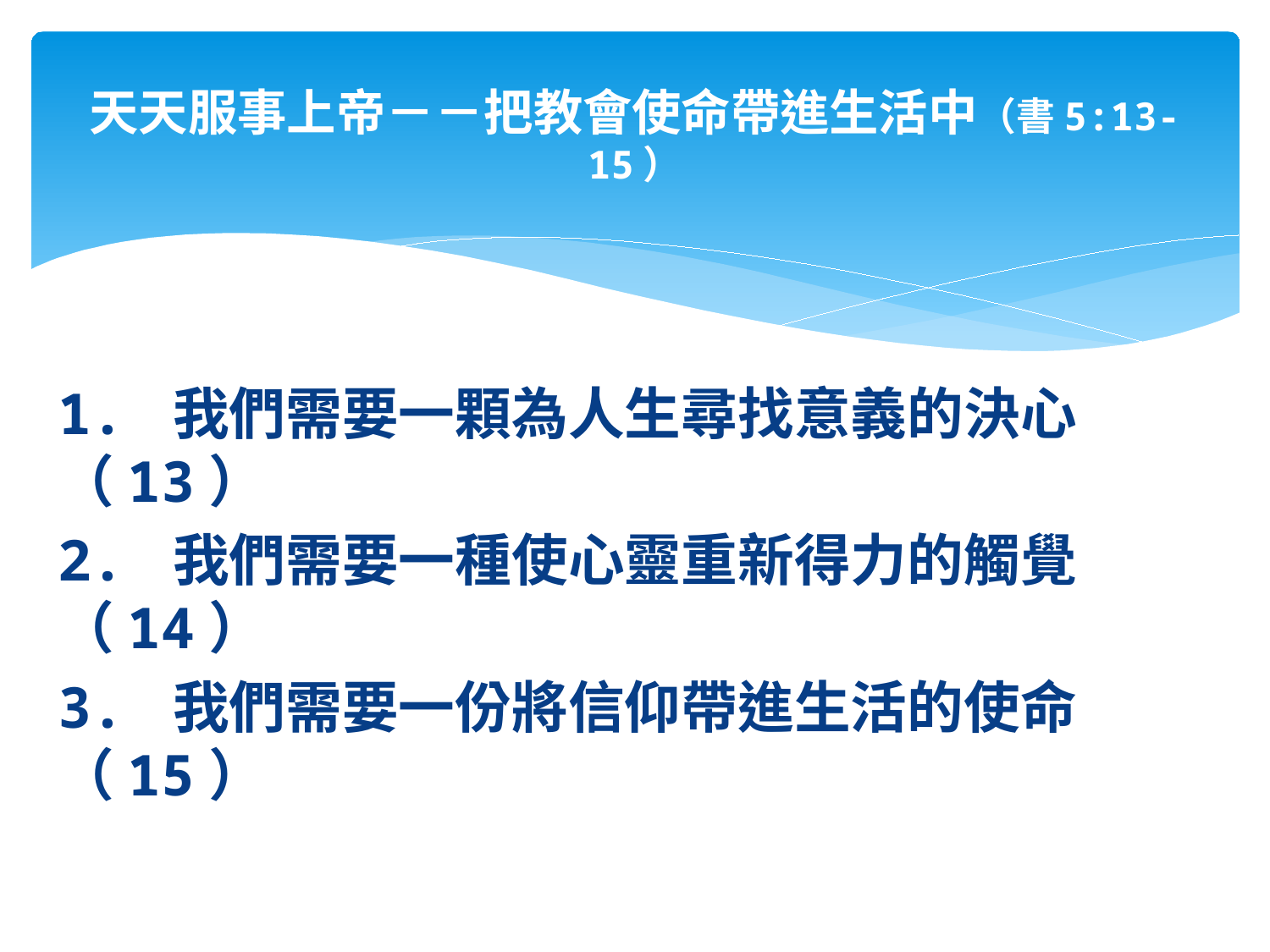

# 天天服事上帝－－把教會使命帶進生活中（書5:13-15）
1. 我們需要一顆為人生尋找意義的決心（13）
2. 我們需要一種使心靈重新得力的觸覺（14）
3. 我們需要一份將信仰帶進生活的使命（15）